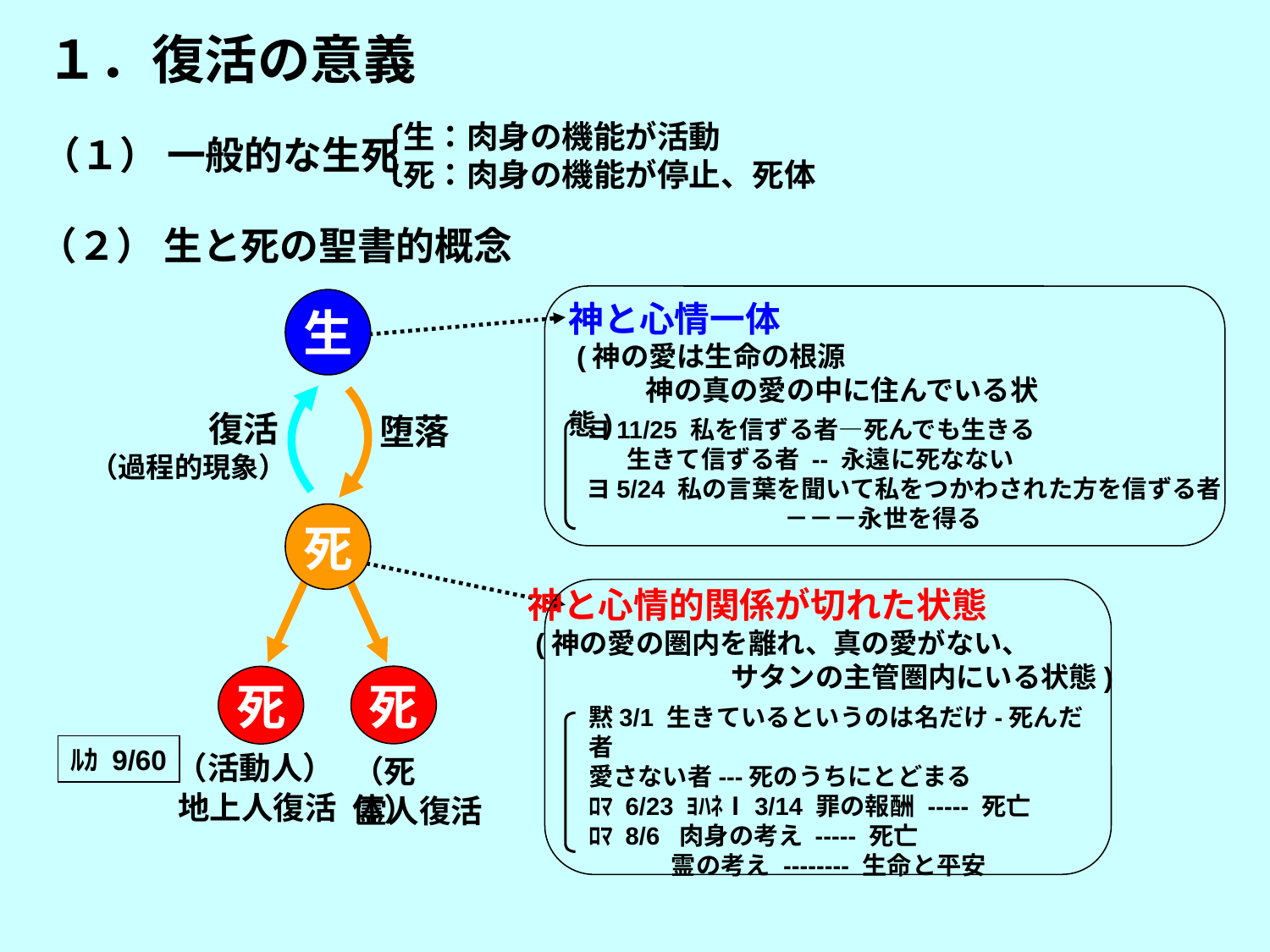

１．復活の意義
生：肉身の機能が活動
死：肉身の機能が停止、死体
（１） 一般的な生死

（２） 生と死の聖書的概念

生
神と心情一体
 (神の愛は生命の根源
         神の真の愛の中に住んでいる状態)

堕落

ヨ11/25 私を信ずる者—死んでも生きる
     生きて信ずる者 -- 永遠に死なない
ヨ5/24 私の言葉を聞いて私をつかわされた方を信ずる者　　　　　　　　　－－－永世を得る
復活
（過程的現象）

死

神と心情的関係が切れた状態
 (神の愛の圏内を離れ、真の愛がない、
　　　　　　　 サタンの主管圏内にいる状態)

死
死
黙3/1 生きているというのは名だけ-死んだ者
愛さない者---死のうちにとどまる
ﾛﾏ 6/23 ﾖﾊﾈⅠ3/14 罪の報酬 ----- 死亡
ﾛﾏ 8/6  肉身の考え ----- 死亡
           霊の考え -------- 生命と平安

ﾙｶ 9/60
（活動人）
（死体）
地上人復活
霊人復活